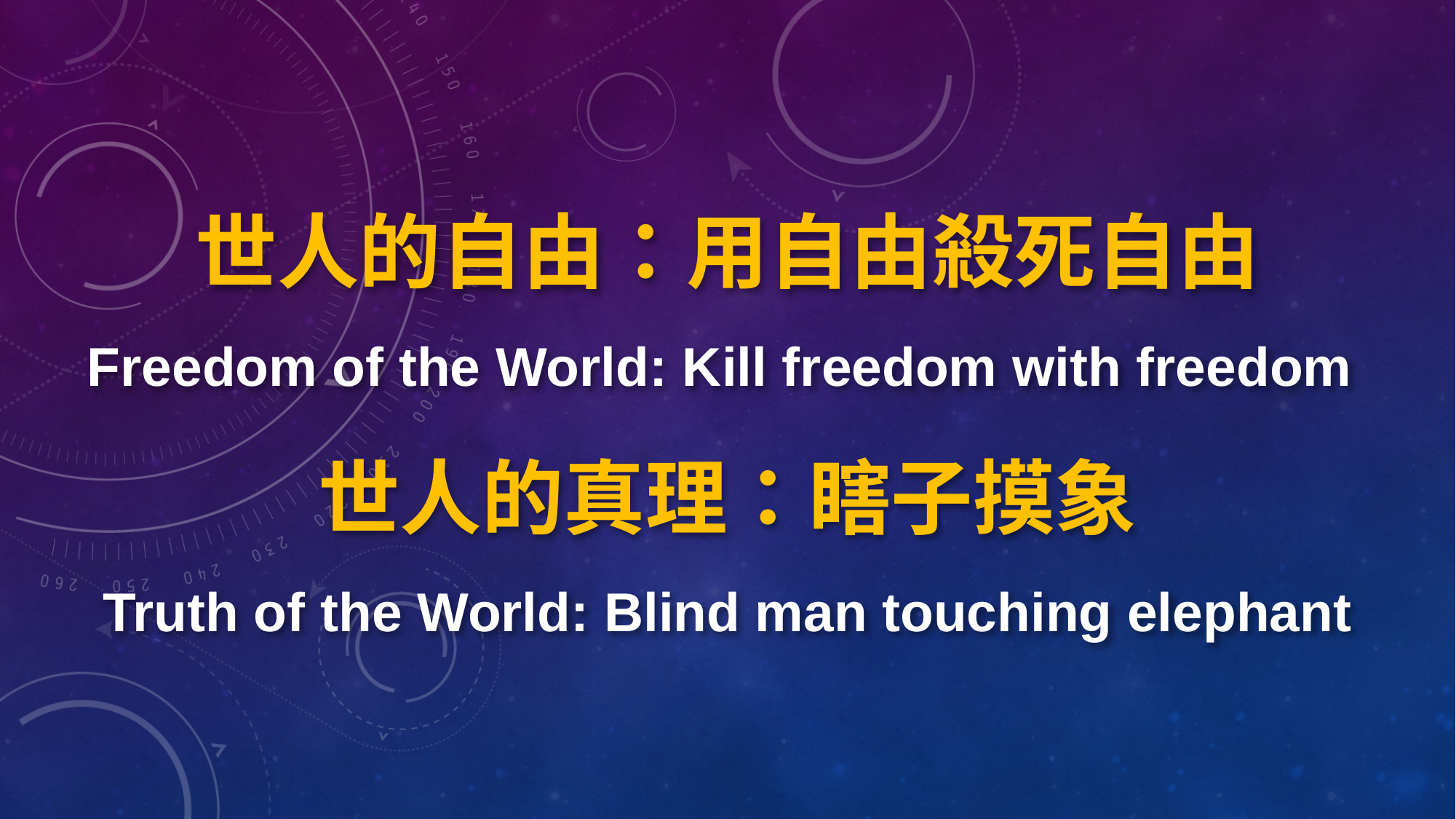

世人的自由：用自由殺死自由
Freedom of the World: Kill freedom with freedom
世人的真理：瞎子摸象
Truth of the World: Blind man touching elephant